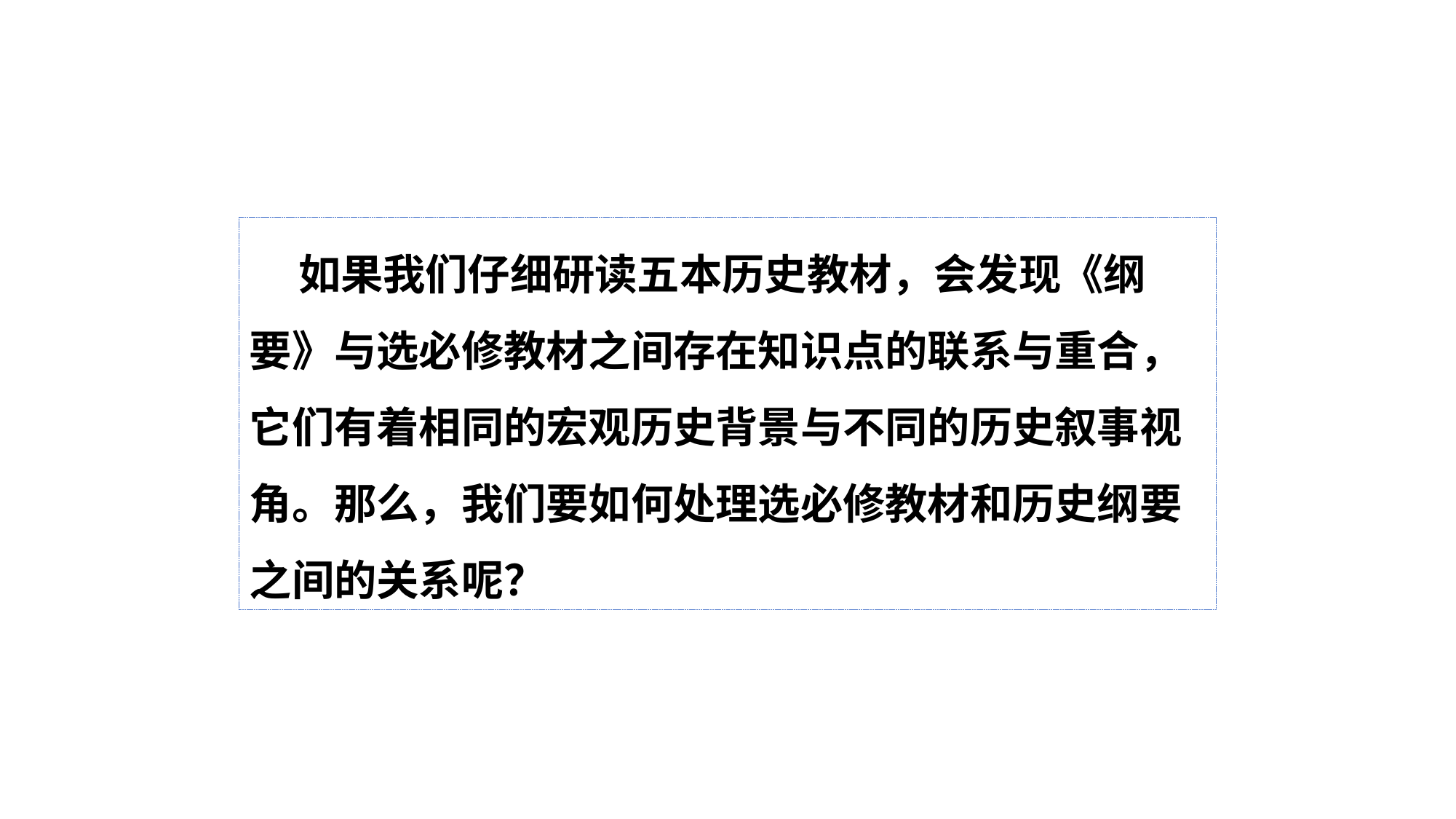

如果我们仔细研读五本历史教材，会发现《纲要》与选必修教材之间存在知识点的联系与重合，它们有着相同的宏观历史背景与不同的历史叙事视角。那么，我们要如何处理选必修教材和历史纲要之间的关系呢？